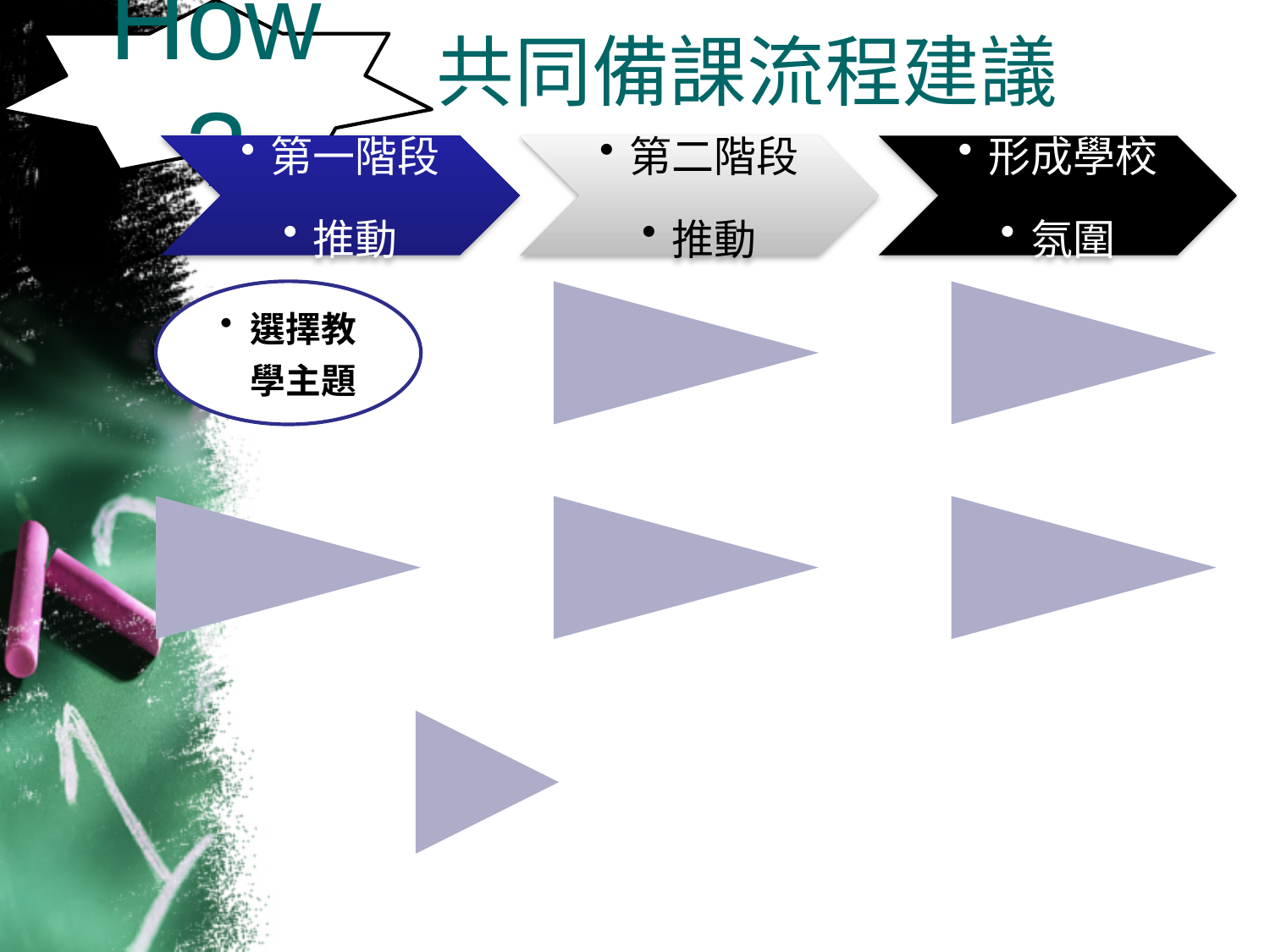

How?
共同備課流程建議
第一階段
推動
第二階段
推動
形成學校
氛圍
選擇教學主題